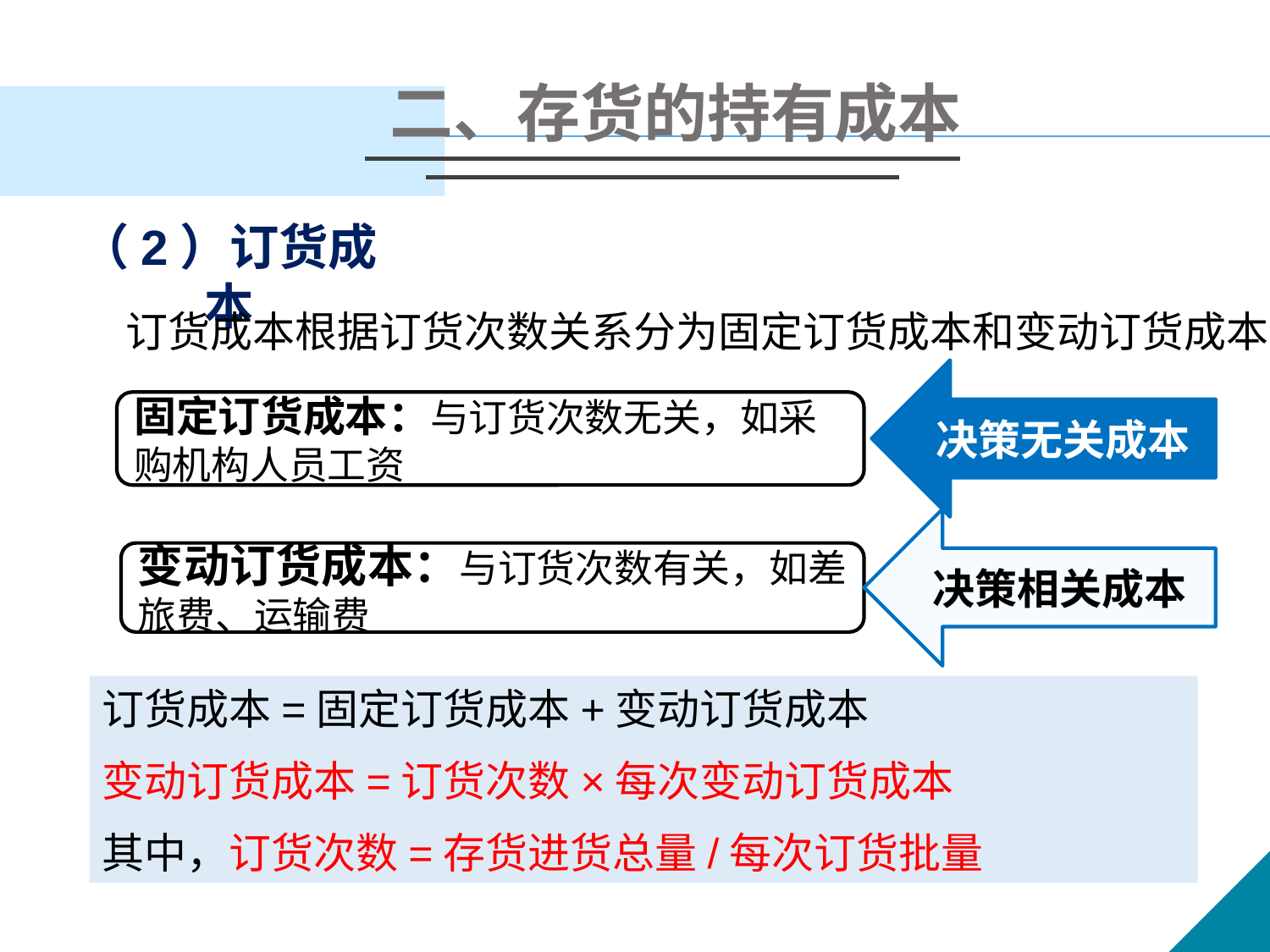

二、存货的持有成本
（2）订货成本
订货成本根据订货次数关系分为固定订货成本和变动订货成本。
决策无关成本
固定订货成本：与订货次数无关，如采购机构人员工资
决策相关成本
变动订货成本：与订货次数有关，如差旅费、运输费
订货成本=固定订货成本+变动订货成本
变动订货成本=订货次数×每次变动订货成本
其中，订货次数=存货进货总量/每次订货批量
7